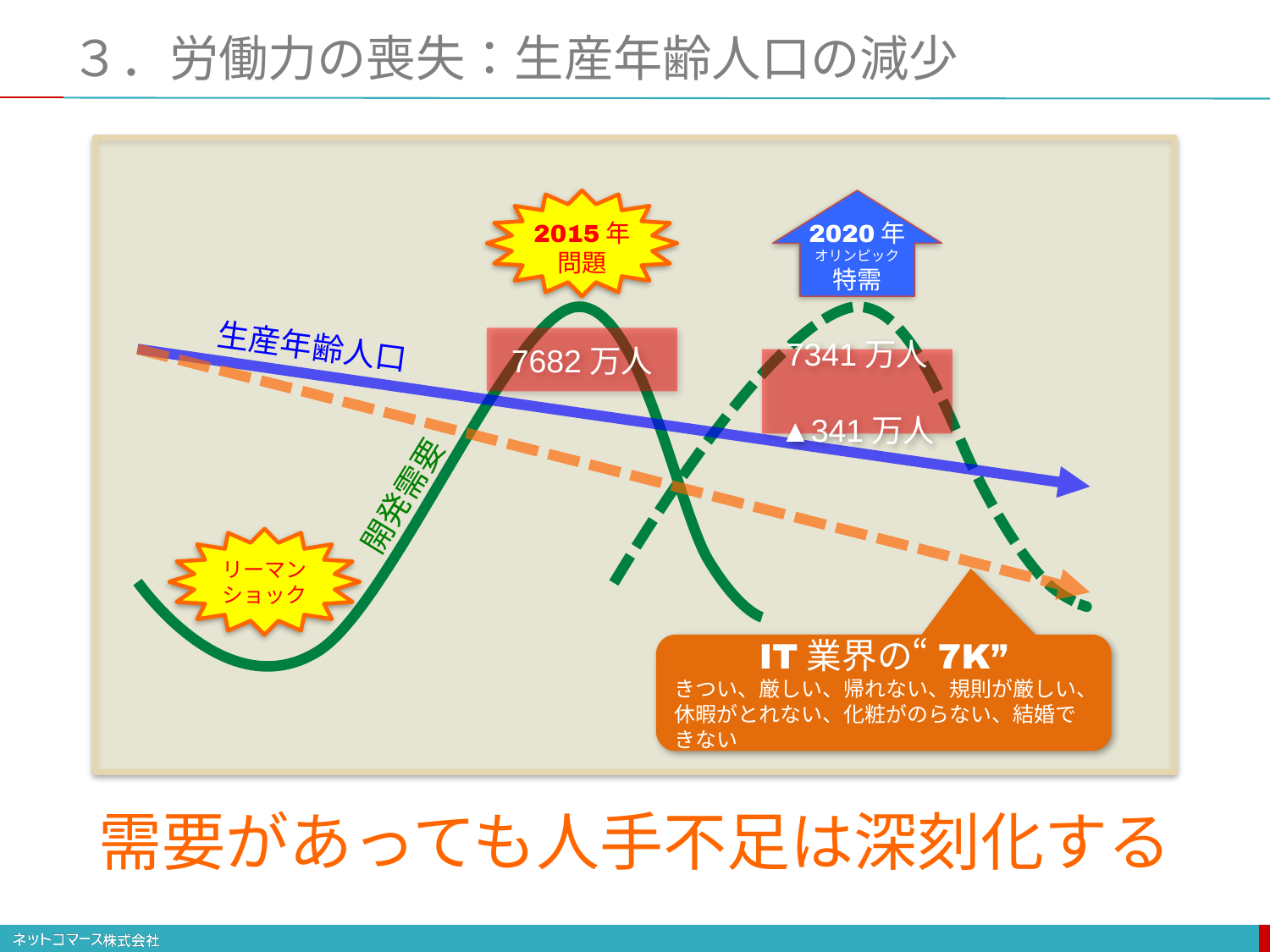

３．労働力の喪失：生産年齢人口の減少

2015年
問題
2020年
オリンピック
特需

生産年齢人口
7682万人
7341万人
▲341万人
開発需要

リーマン
ショック
IT業界の“7K”
きつい、厳しい、帰れない、規則が厳しい、休暇がとれない、化粧がのらない、結婚できない
需要があっても人手不足は深刻化する